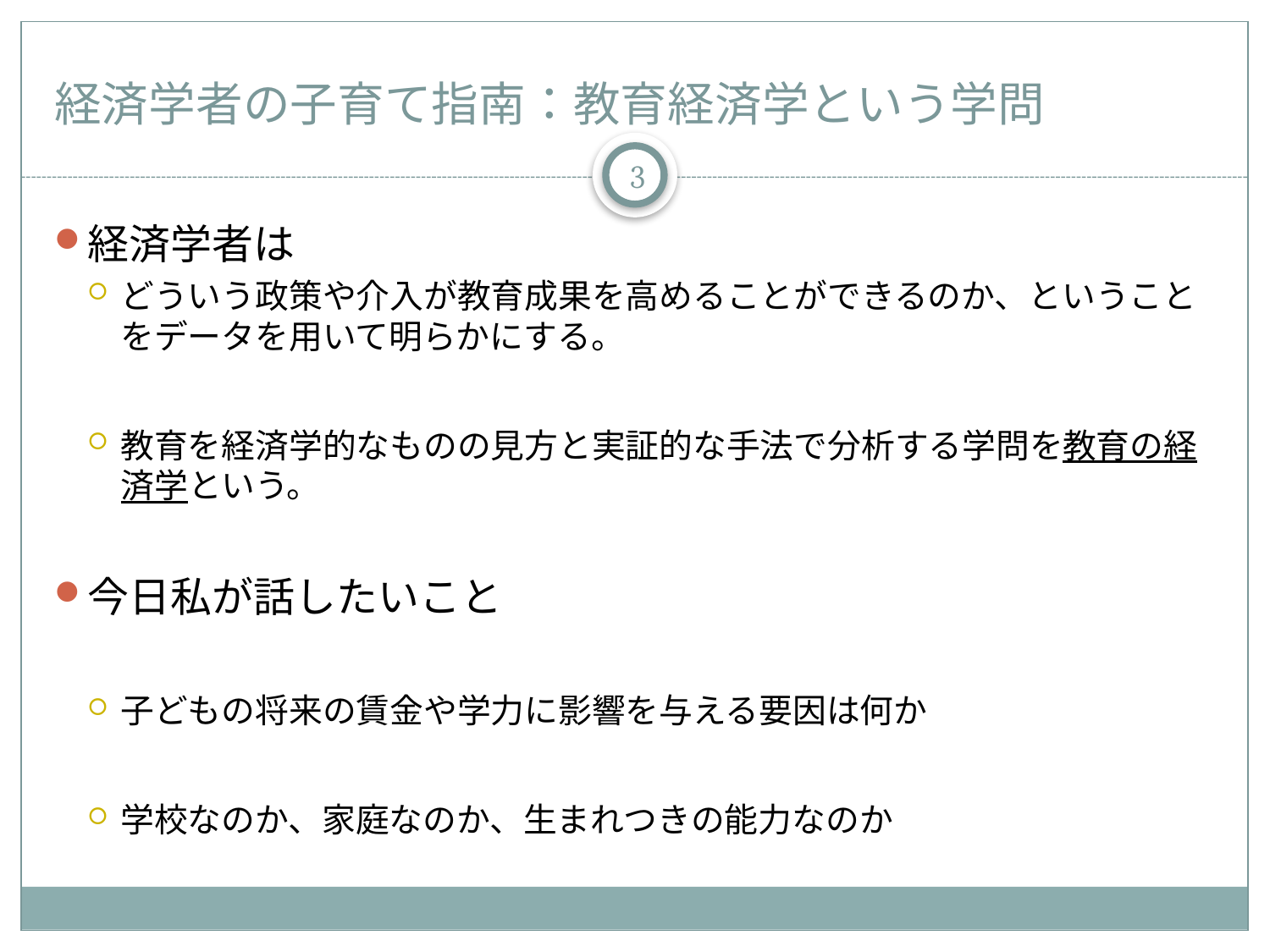

# 経済学者の子育て指南：教育経済学という学問
3
経済学者は
どういう政策や介入が教育成果を高めることができるのか、ということをデータを用いて明らかにする。

教育を経済学的なものの見方と実証的な手法で分析する学問を教育の経済学という。

今日私が話したいこと

子どもの将来の賃金や学力に影響を与える要因は何か

学校なのか、家庭なのか、生まれつきの能力なのか